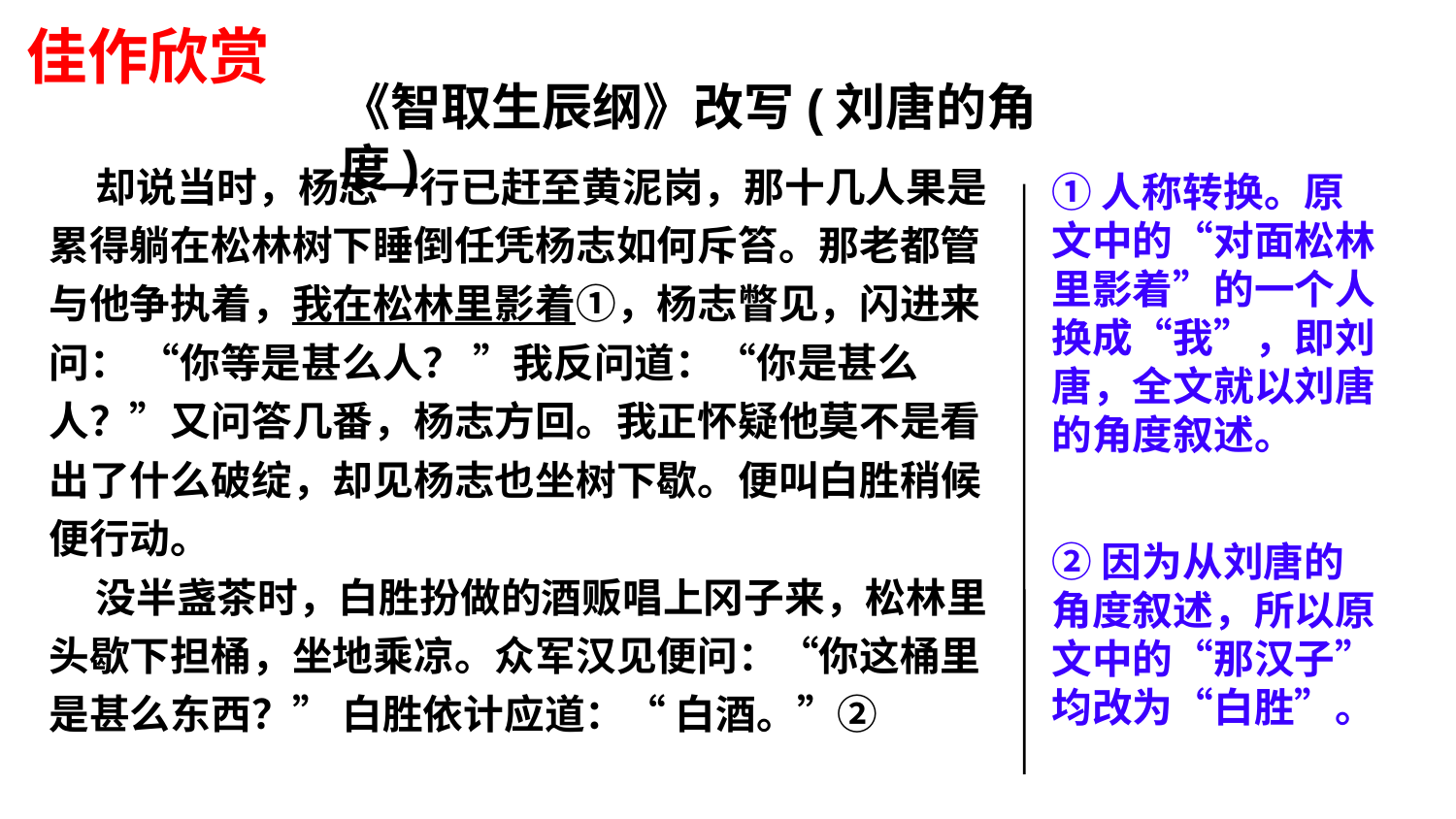

佳作欣赏
《智取生辰纲》改写(刘唐的角度)
    却说当时，杨志一行已赶至黄泥岗，那十几人果是累得躺在松林树下睡倒任凭杨志如何斥笞。那老都管与他争执着，我在松林里影着①，杨志瞥见，闪进来问： “你等是甚么人？ ”我反问道：“你是甚么人？”又问答几番，杨志方回。我正怀疑他莫不是看出了什么破绽，却见杨志也坐树下歇。便叫白胜稍候便行动。
    没半盏茶时，白胜扮做的酒贩唱上冈子来，松林里头歇下担桶，坐地乘凉。众军汉见便问：“你这桶里是甚么东西？” 白胜依计应道：“ 白酒。”②
①人称转换。原文中的“对面松林里影着”的一个人换成“我”，即刘唐，全文就以刘唐的角度叙述。

②因为从刘唐的角度叙述，所以原文中的“那汉子”均改为“白胜”。